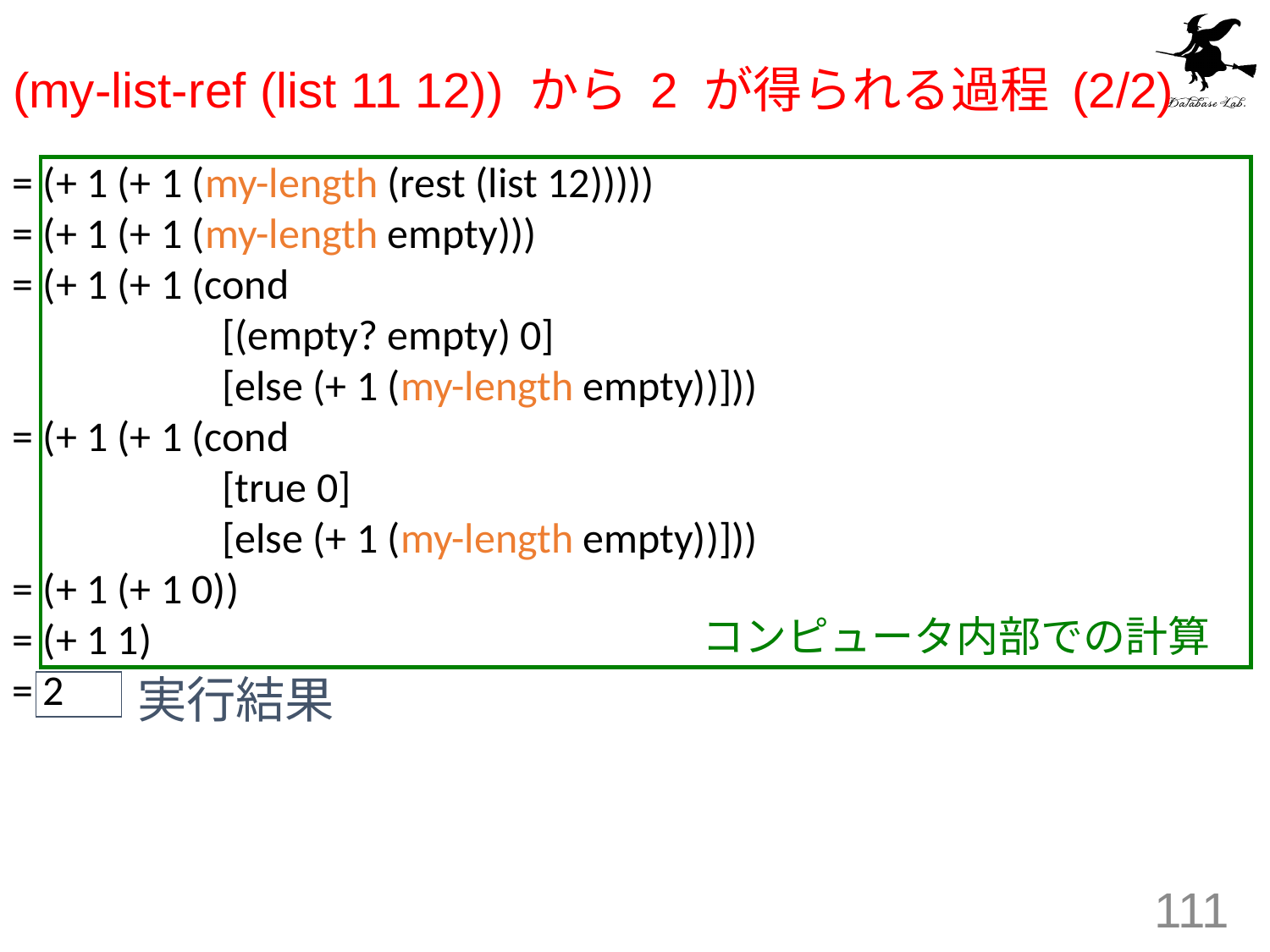

# (my-list-ref (list 11 12)) から 2 が得られる過程 (2/2)
= (+ 1 (+ 1 (my-length (rest (list 12)))))
= (+ 1 (+ 1 (my-length empty)))
= (+ 1 (+ 1 (cond
                      [(empty? empty) 0]
                      [else (+ 1 (my-length empty))]))
= (+ 1 (+ 1 (cond
                      [true 0]
                      [else (+ 1 (my-length empty))]))
= (+ 1 (+ 1 0))
= (+ 1 1)
= 2

コンピュータ内部での計算
実行結果

111